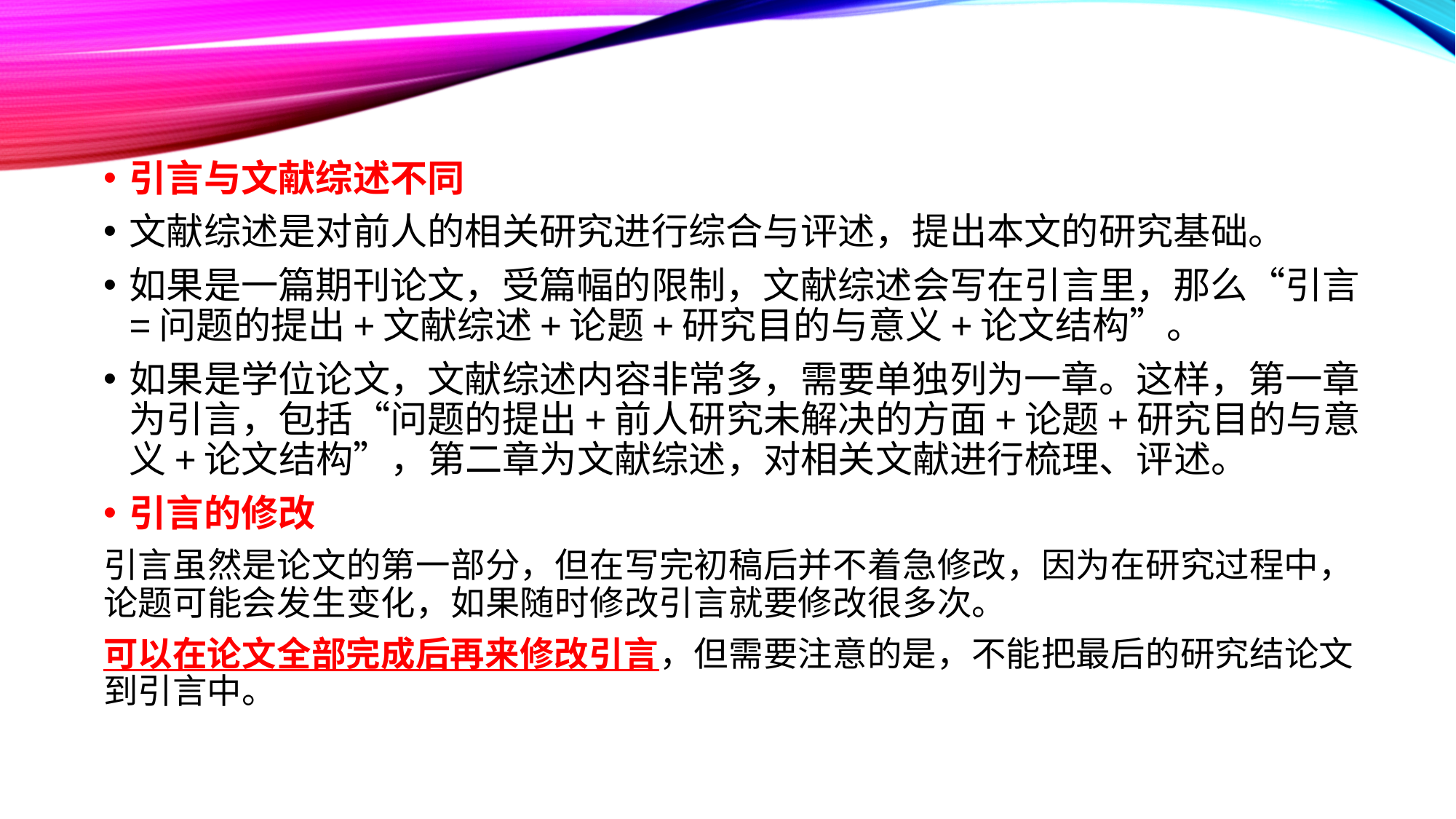

引言与文献综述不同
文献综述是对前人的相关研究进行综合与评述，提出本文的研究基础。
如果是一篇期刊论文，受篇幅的限制，文献综述会写在引言里，那么“引言=问题的提出+文献综述+论题+研究目的与意义+论文结构”。
如果是学位论文，文献综述内容非常多，需要单独列为一章。这样，第一章为引言，包括“问题的提出+前人研究未解决的方面+论题+研究目的与意义+论文结构”，第二章为文献综述，对相关文献进行梳理、评述。
引言的修改
引言虽然是论文的第一部分，但在写完初稿后并不着急修改，因为在研究过程中，论题可能会发生变化，如果随时修改引言就要修改很多次。
可以在论文全部完成后再来修改引言，但需要注意的是，不能把最后的研究结论文到引言中。